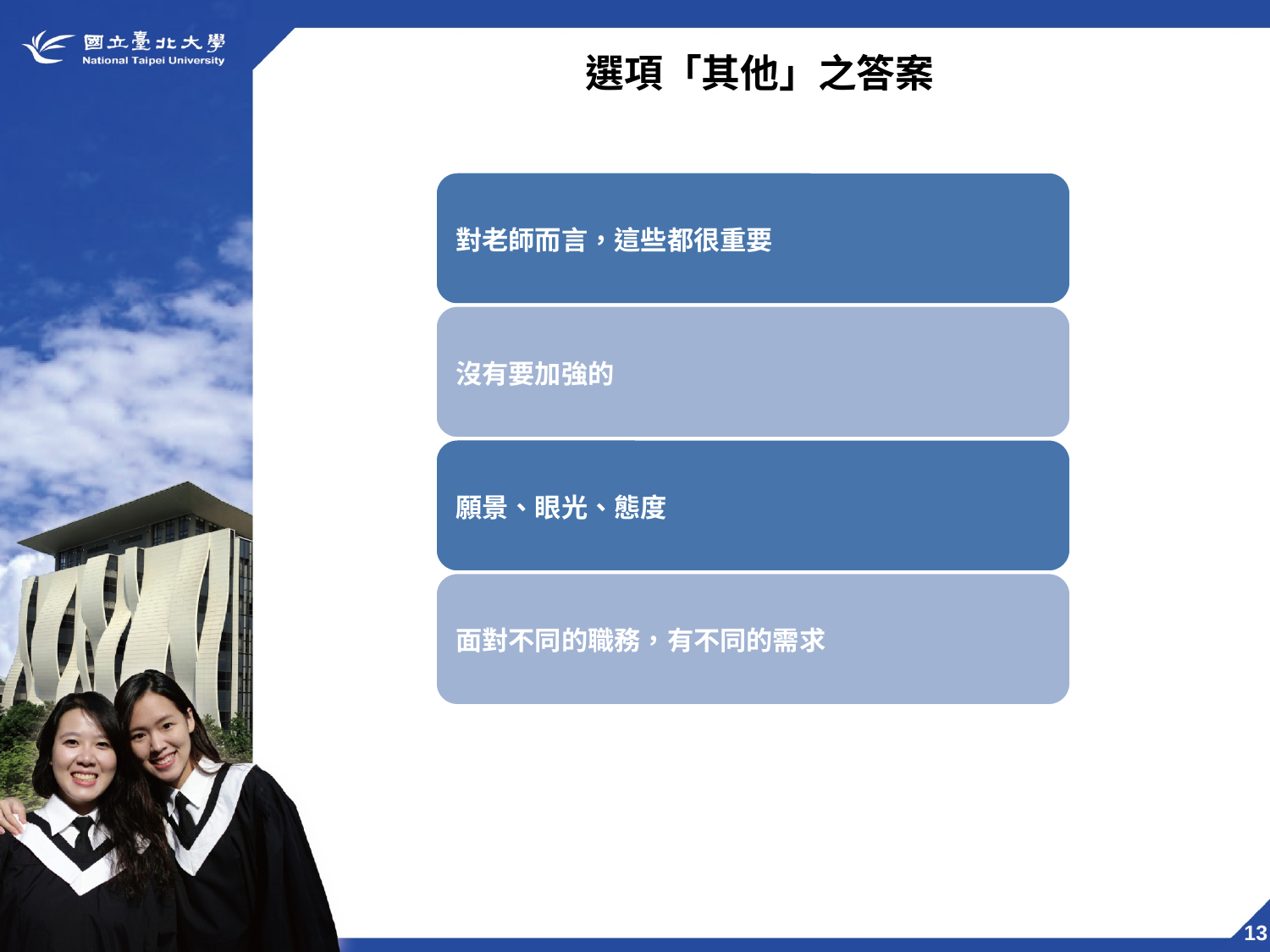

選項「其他」之答案
對老師而言，這些都很重要
沒有要加強的
願景、眼光、態度
面對不同的職務，有不同的需求
13